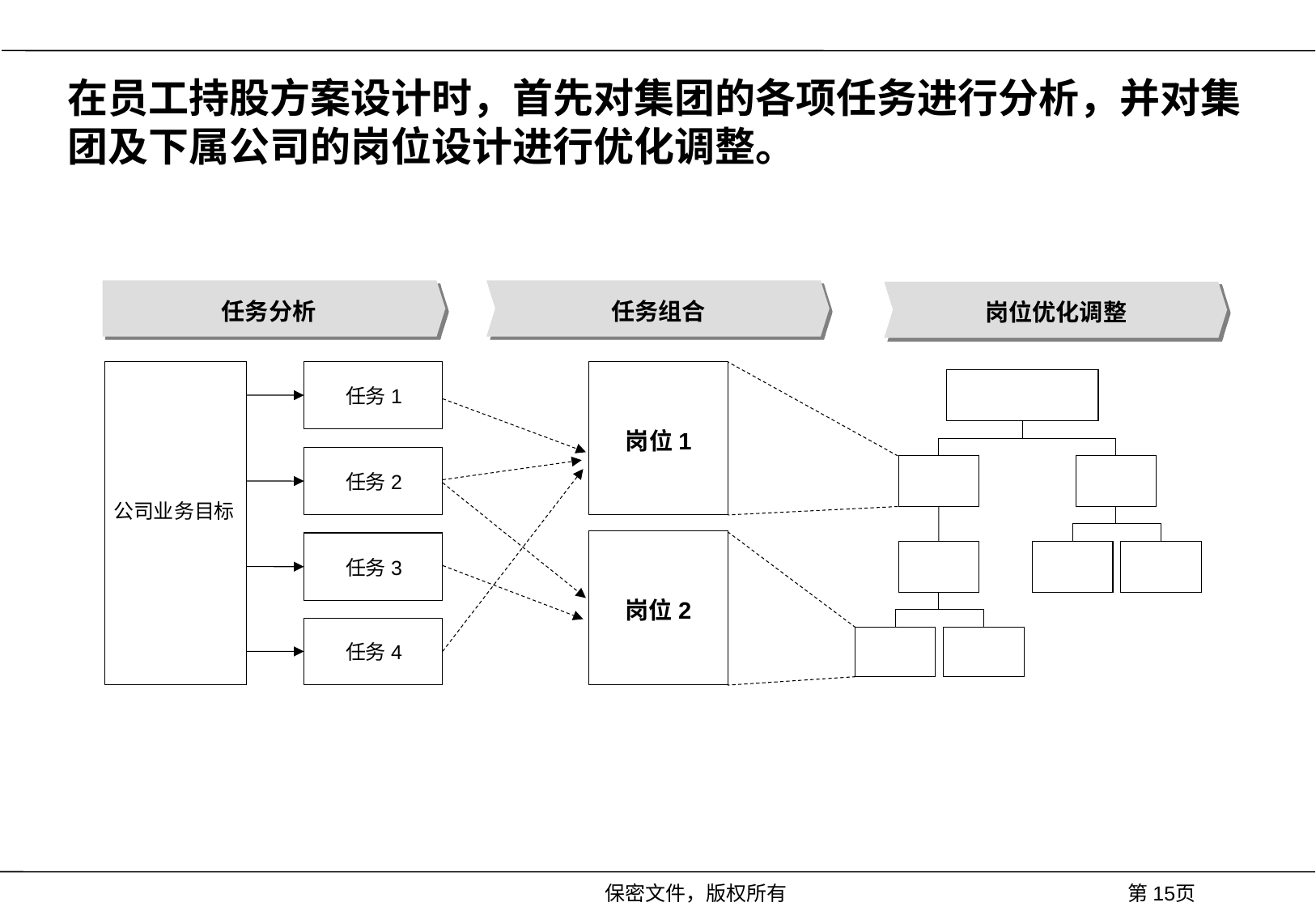

# 在员工持股方案设计时，首先对集团的各项任务进行分析，并对集团及下属公司的岗位设计进行优化调整。

任务分析
任务组合
岗位优化调整

任务1

岗位1

任务2

公司业务目标

任务3

岗位2

任务4